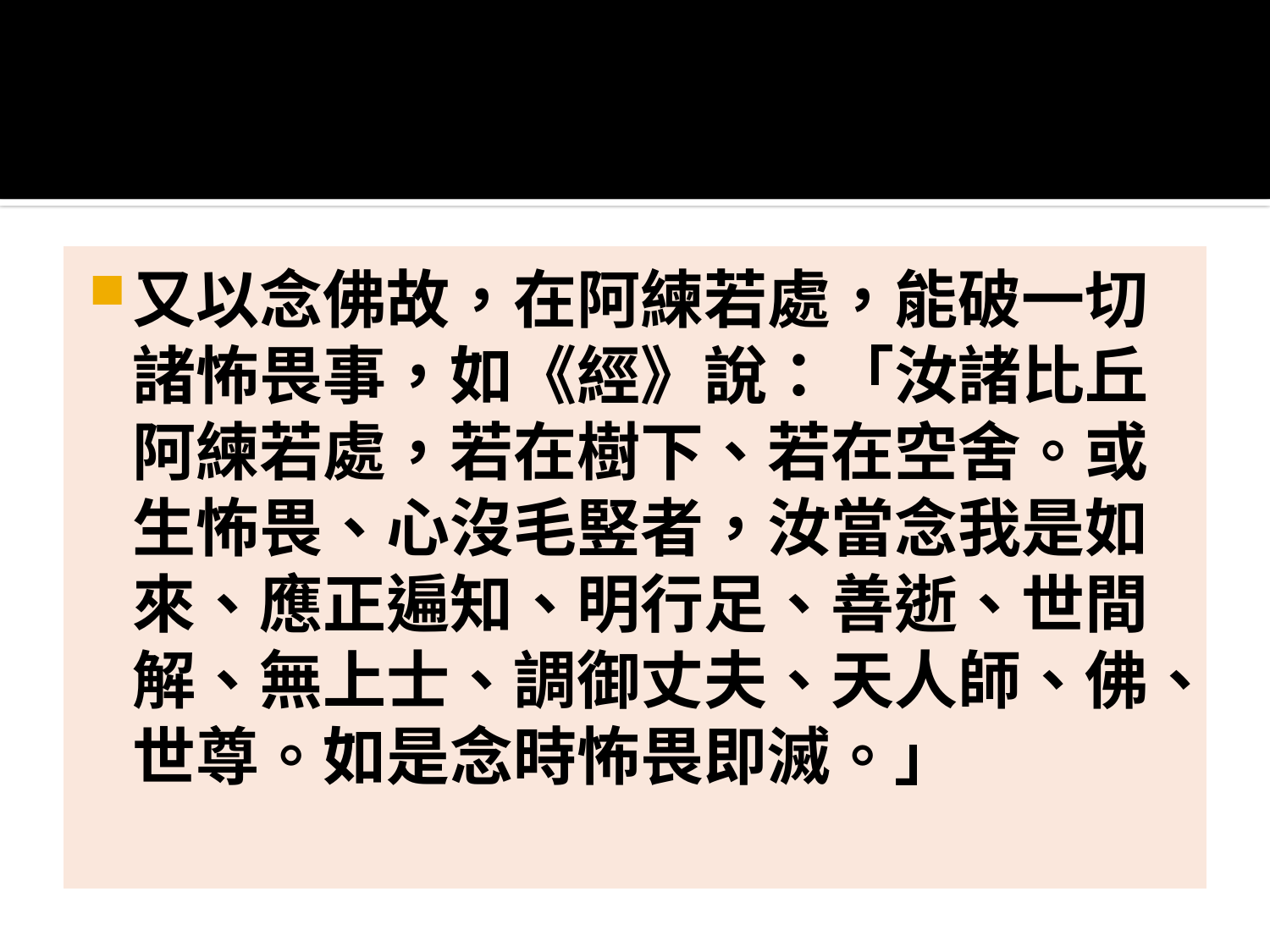

#
又以念佛故，在阿練若處，能破一切諸怖畏事，如《經》說：「汝諸比丘阿練若處，若在樹下、若在空舍。或生怖畏、心沒毛竪者，汝當念我是如來、應正遍知、明行足、善逝、世間解、無上士、調御丈夫、天人師、佛、世尊。如是念時怖畏即滅。」